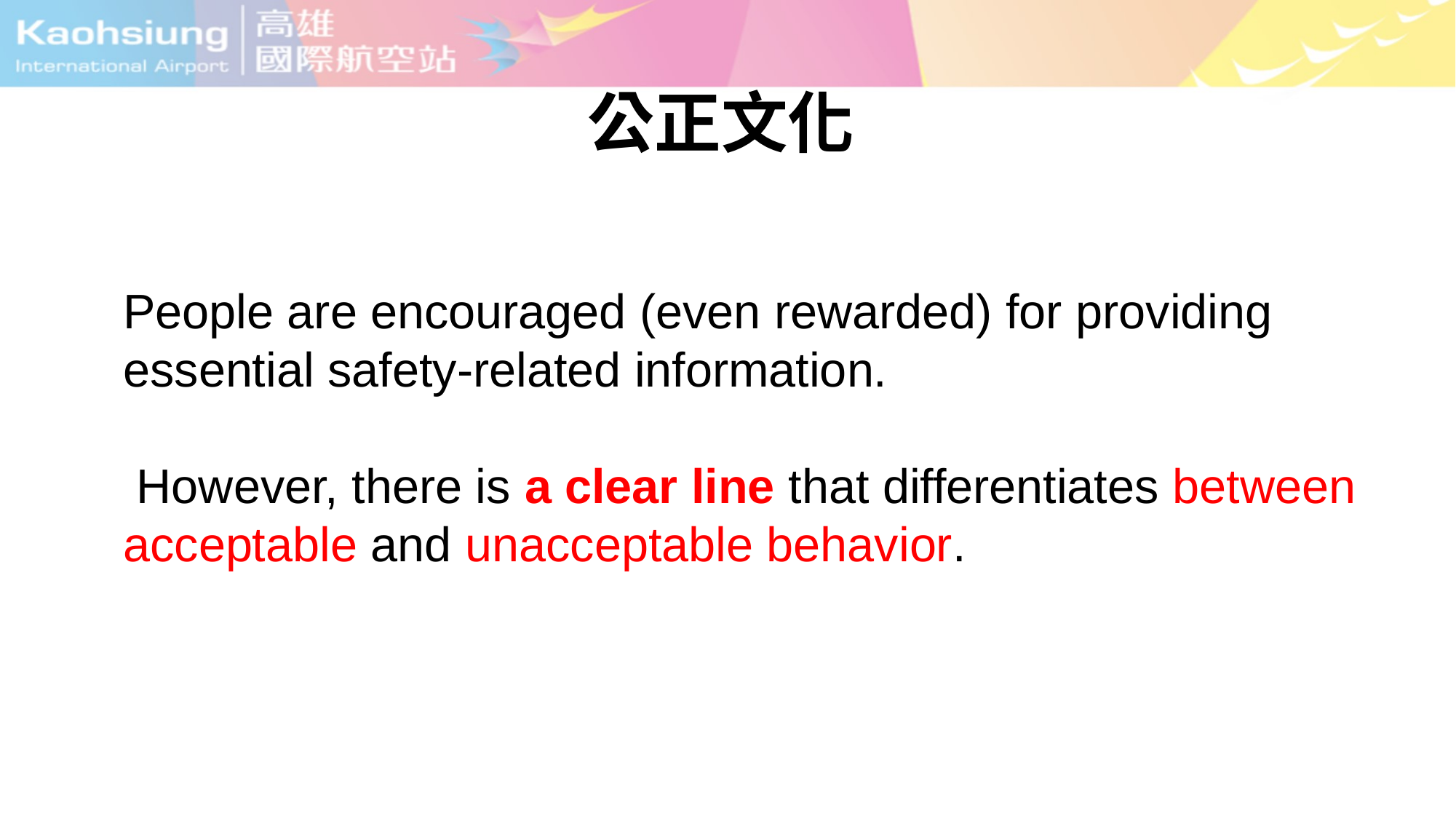

公正文化
People are encouraged (even rewarded) for providing essential safety-related information.

 However, there is a clear line that differentiates between acceptable and unacceptable behavior.